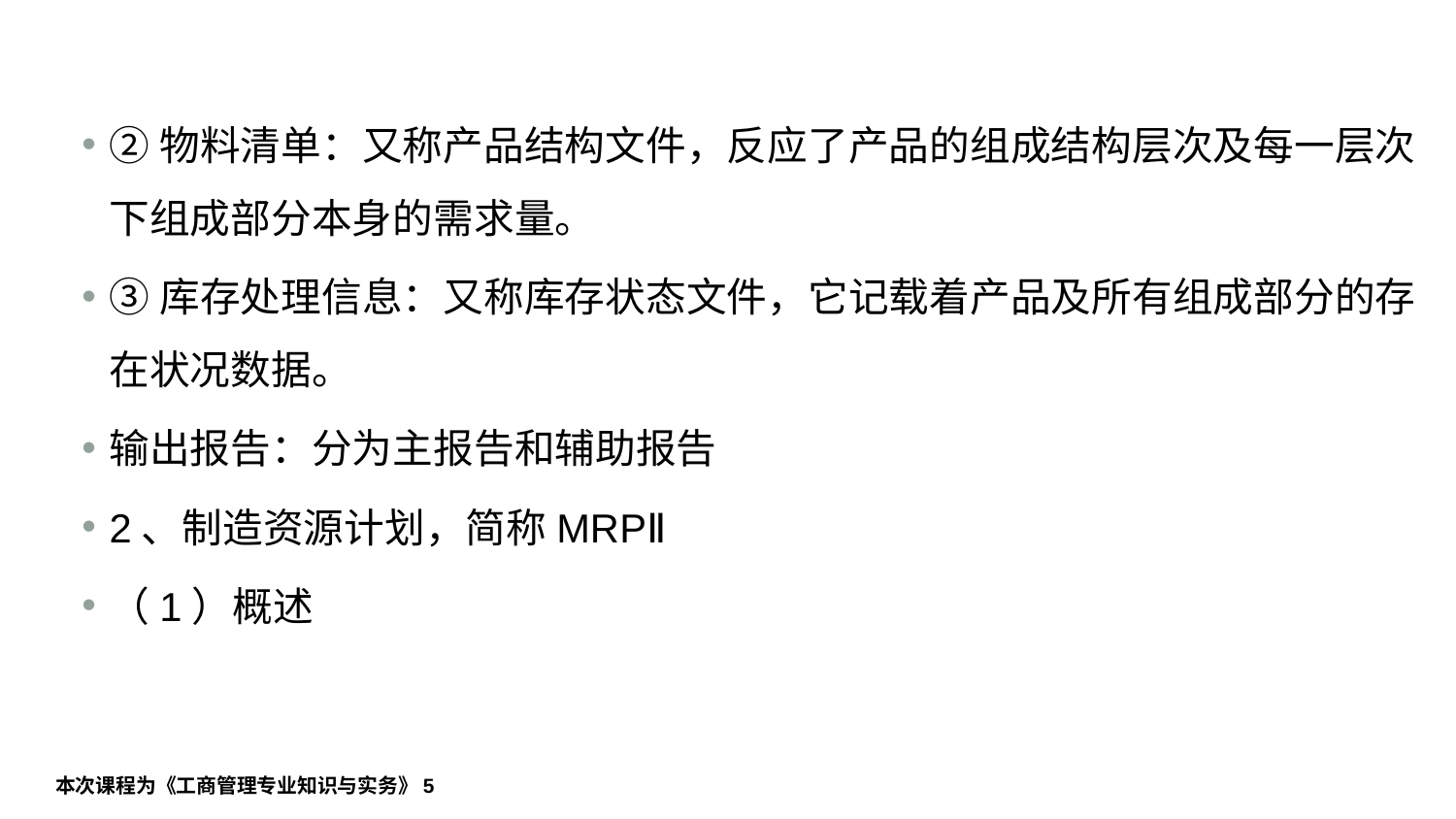

#
②物料清单：又称产品结构文件，反应了产品的组成结构层次及每一层次下组成部分本身的需求量。
③库存处理信息：又称库存状态文件，它记载着产品及所有组成部分的存在状况数据。
输出报告：分为主报告和辅助报告
2、制造资源计划，简称MRPⅡ
（1）概述